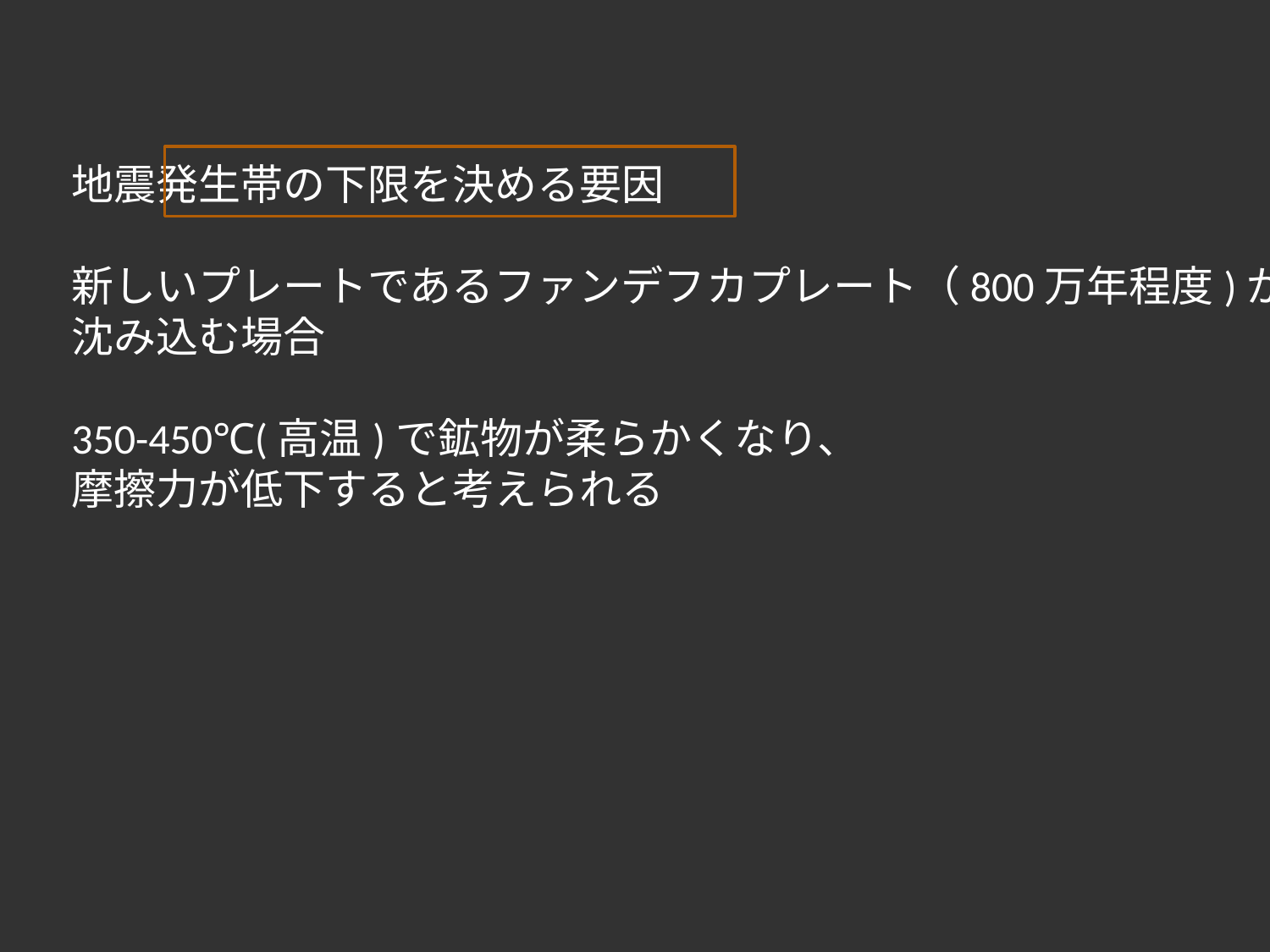

地震発生帯の下限を決める要因

新しいプレートであるファンデフカプレート（800万年程度)が
沈み込む場合

350-450℃(高温)で鉱物が柔らかくなり、
摩擦力が低下すると考えられる